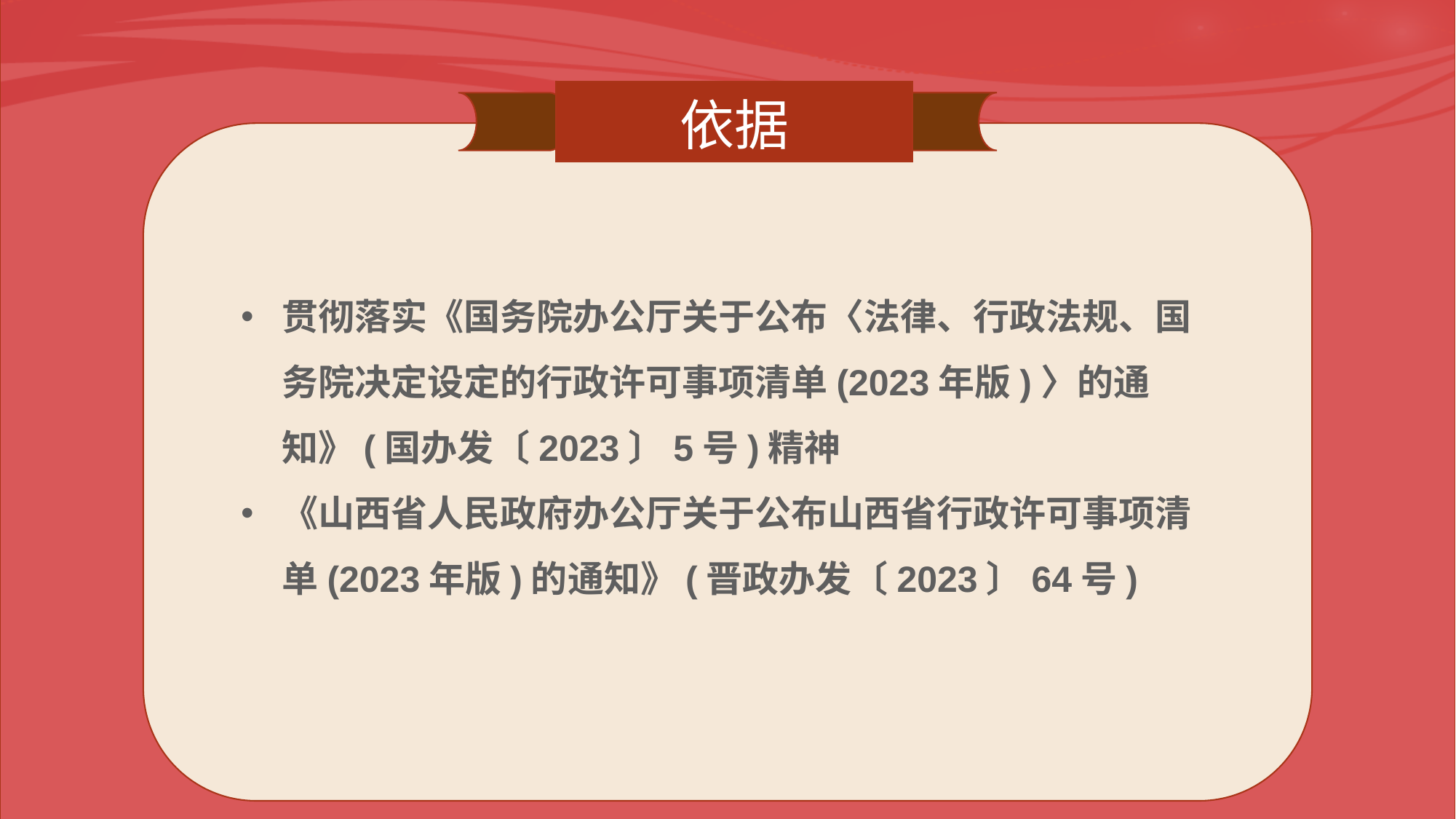

依据

贯彻落实《国务院办公厅关于公布〈法律、行政法规、国务院决定设定的行政许可事项清单(2023年版)〉的通知》(国办发〔2023〕5号)精神
《山西省人民政府办公厅关于公布山西省行政许可事项清单(2023年版)的通知》(晋政办发〔2023〕64号)